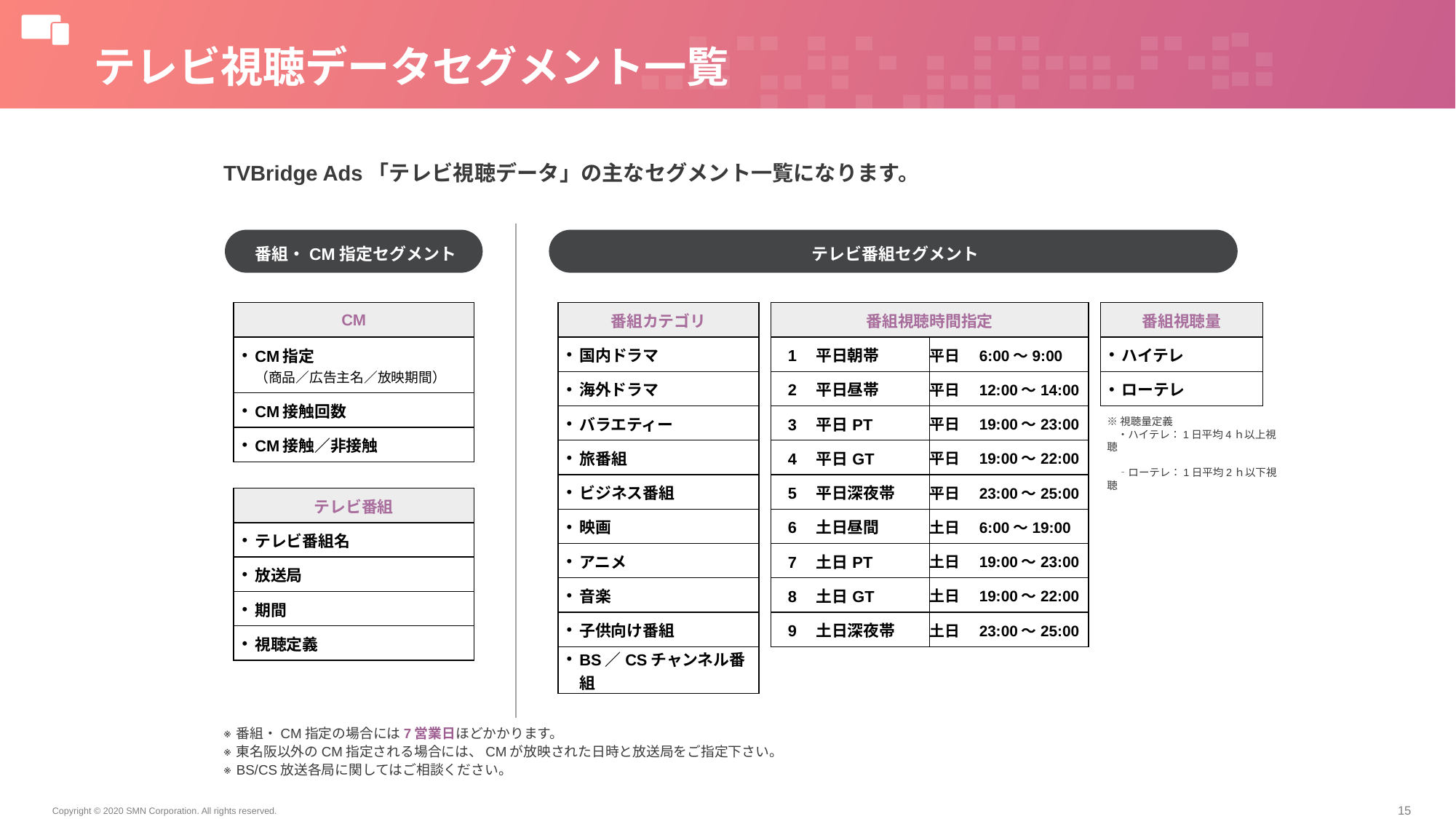

# テレビ視聴データセグメント一覧
TVBridge Ads「テレビ視聴データ」の主なセグメント一覧になります。
番組・CM指定セグメント
テレビ番組セグメント
| CM |
| --- |
| CM指定 （商品／広告主名／放映期間） |
| CM接触回数 |
| CM接触／非接触 |
| 番組カテゴリ |
| --- |
| 国内ドラマ |
| 海外ドラマ |
| バラエティー |
| 旅番組 |
| ビジネス番組 |
| 映画 |
| アニメ |
| 音楽 |
| 子供向け番組 |
| BS／CSチャンネル番組 |
| 番組視聴時間指定 |  |
| --- | --- |
| 1　平日朝帯 | 平日　6:00～9:00 |
| 2　平日昼帯 | 平日　12:00～14:00 |
| 3　平日PT | 平日　19:00～23:00 |
| 4　平日GT | 平日　19:00～22:00 |
| 5　平日深夜帯 | 平日　23:00～25:00 |
| 6　土日昼間 | 土日　6:00～19:00 |
| 7　土日PT | 土日　19:00～23:00 |
| 8　土日GT | 土日　19:00～22:00 |
| 9　土日深夜帯 | 土日　23:00～25:00 |
| 番組視聴量 |
| --- |
| ハイテレ |
| ローテレ |
※視聴量定義
　・ハイテレ：1日平均4ｈ以上視聴

　‐ローテレ：1日平均2ｈ以下視聴

| テレビ番組 |
| --- |
| テレビ番組名 |
| 放送局 |
| 期間 |
| 視聴定義 |
番組・CM指定の場合には7営業日ほどかかります。
東名阪以外のCM指定される場合には、CMが放映された日時と放送局をご指定下さい。
BS/CS放送各局に関してはご相談ください。